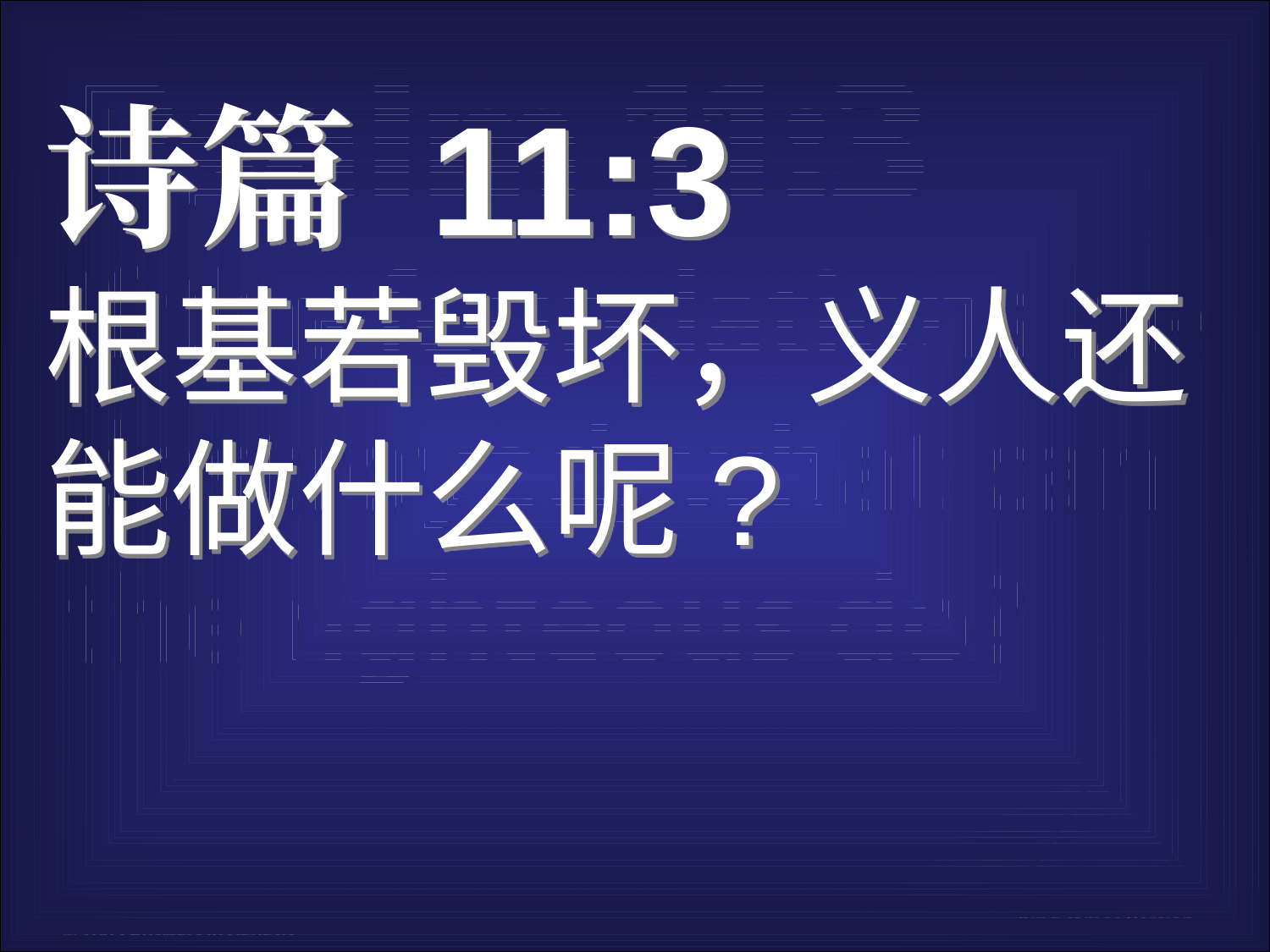

# Psalm 11:3 KJV 00422
诗篇 11:3
根基若毁坏，义人还能做什么呢?